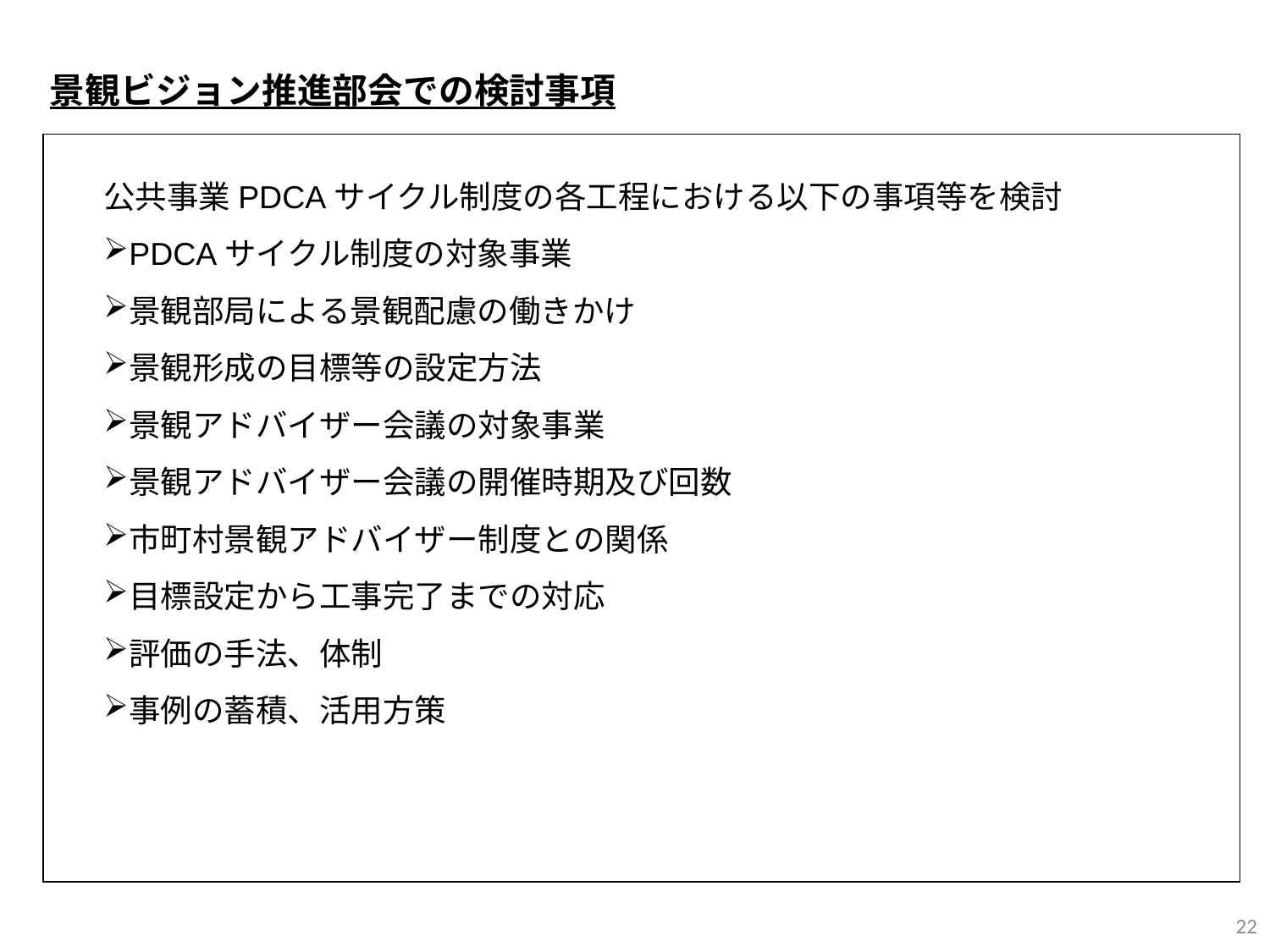

景観ビジョン推進部会での検討事項

公共事業PDCAサイクル制度の各工程における以下の事項等を検討
PDCAサイクル制度の対象事業
景観部局による景観配慮の働きかけ
景観形成の目標等の設定方法
景観アドバイザー会議の対象事業
景観アドバイザー会議の開催時期及び回数
市町村景観アドバイザー制度との関係
目標設定から工事完了までの対応
評価の手法、体制
事例の蓄積、活用方策
22